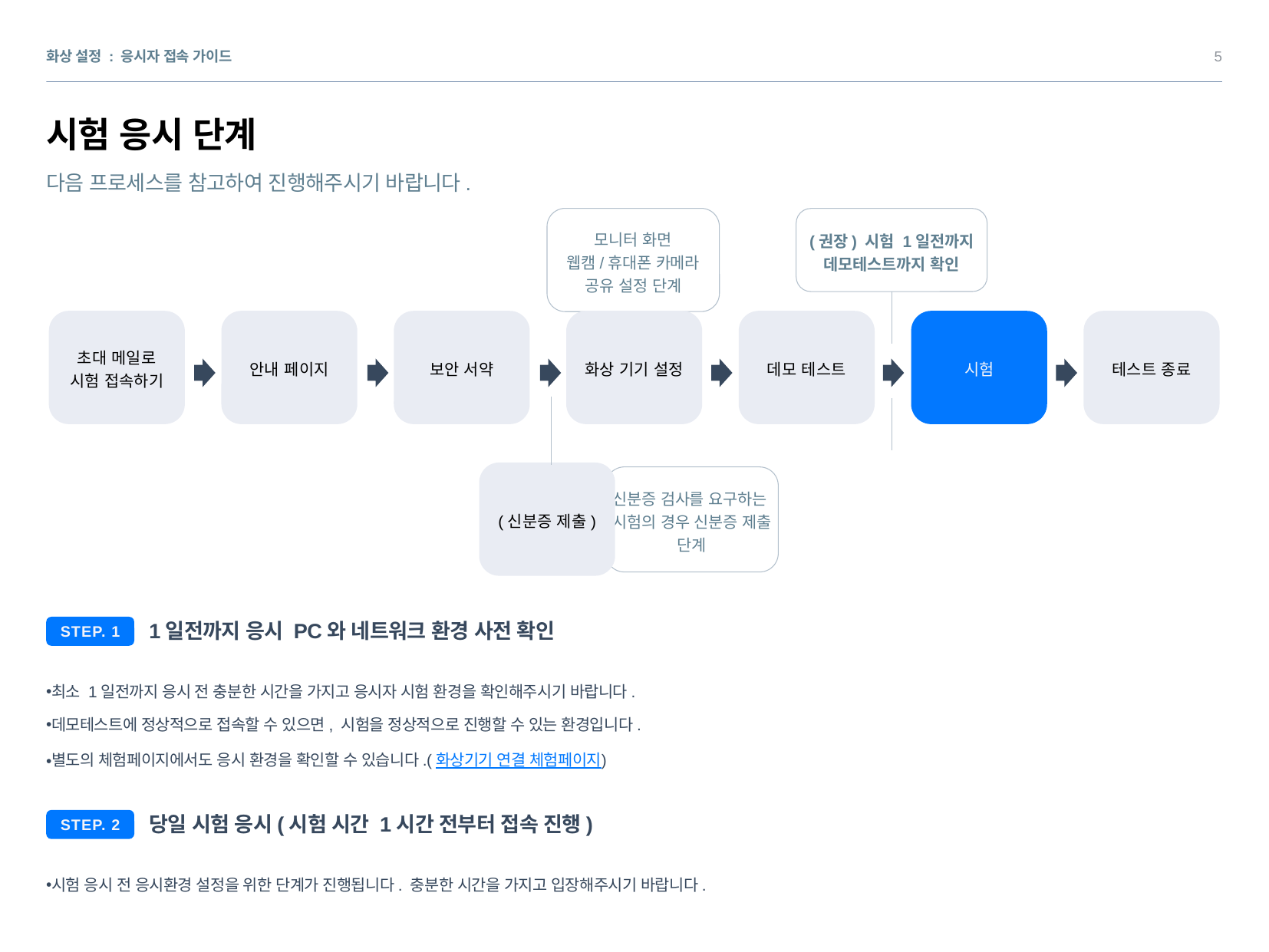

5
화상 설정 : 응시자 접속 가이드
# 시험 응시 단계
다음 프로세스를 참고하여 진행해주시기 바랍니다.
모니터 화면
웹캠/휴대폰 카메라 공유 설정 단계
(권장) 시험 1일전까지
데모테스트까지 확인
초대 메일로
시험 접속하기
안내 페이지
보안 서약
화상 기기 설정
데모 테스트
시험
테스트 종료

(신분증 제출)
신분증 검사를 요구하는 시험의 경우 신분증 제출 단계
1일전까지 응시 PC와 네트워크 환경 사전 확인
STEP. 1
최소 1일전까지 응시 전 충분한 시간을 가지고 응시자 시험 환경을 확인해주시기 바랍니다.
데모테스트에 정상적으로 접속할 수 있으면, 시험을 정상적으로 진행할 수 있는 환경입니다.
별도의 체험페이지에서도 응시 환경을 확인할 수 있습니다.(화상기기 연결 체험페이지)
당일 시험 응시(시험 시간 1시간 전부터 접속 진행)
STEP. 2
시험 응시 전 응시환경 설정을 위한 단계가 진행됩니다. 충분한 시간을 가지고 입장해주시기 바랍니다.